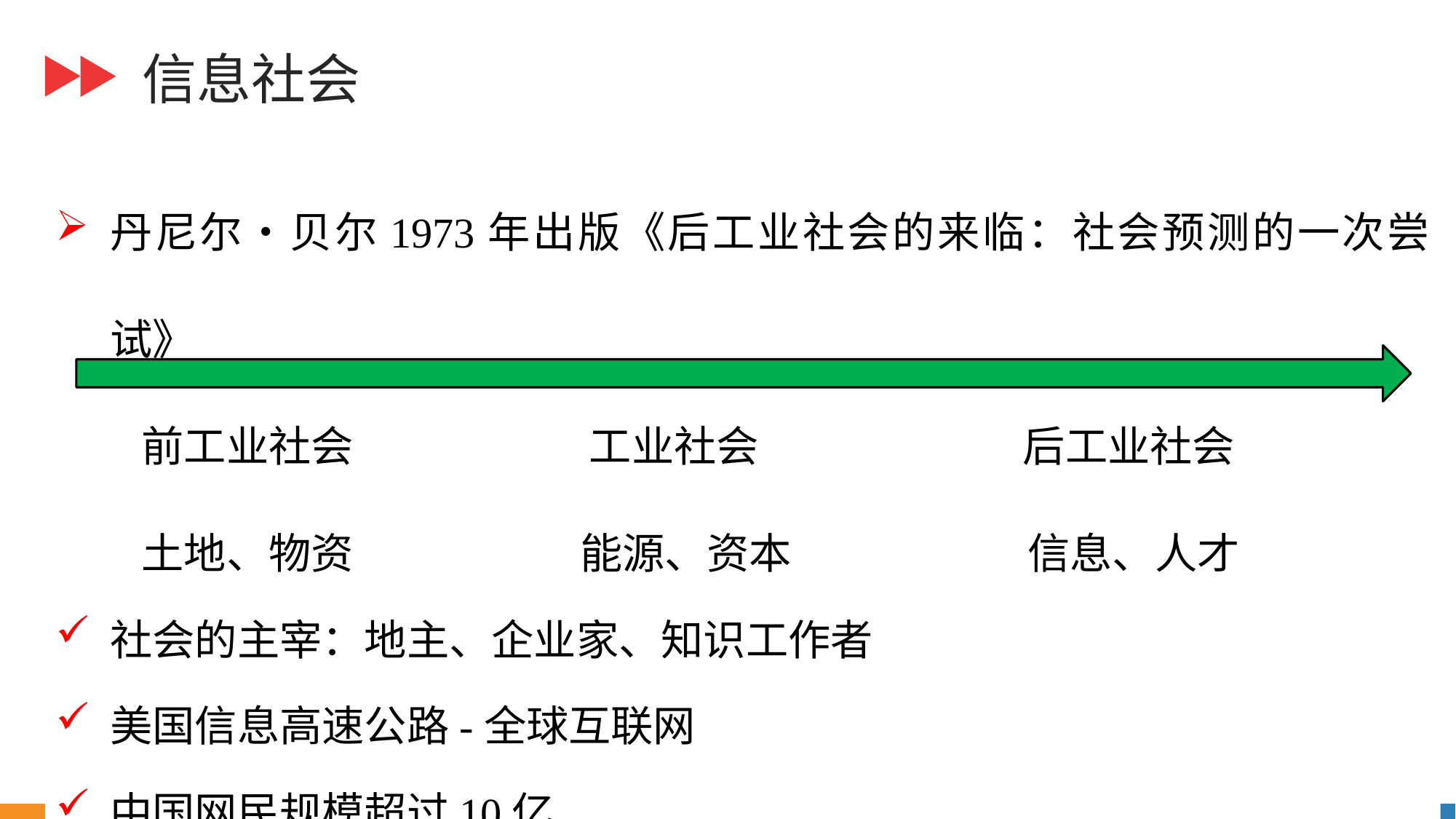

信息社会

丹尼尔•贝尔1973年出版《后工业社会的来临：社会预测的一次尝试》
        前工业社会                         工业社会                            后工业社会
        土地、物资                        能源、资本                         信息、人才
社会的主宰：地主、企业家、知识工作者
美国信息高速公路-全球互联网
中国网民规模超过10亿

9